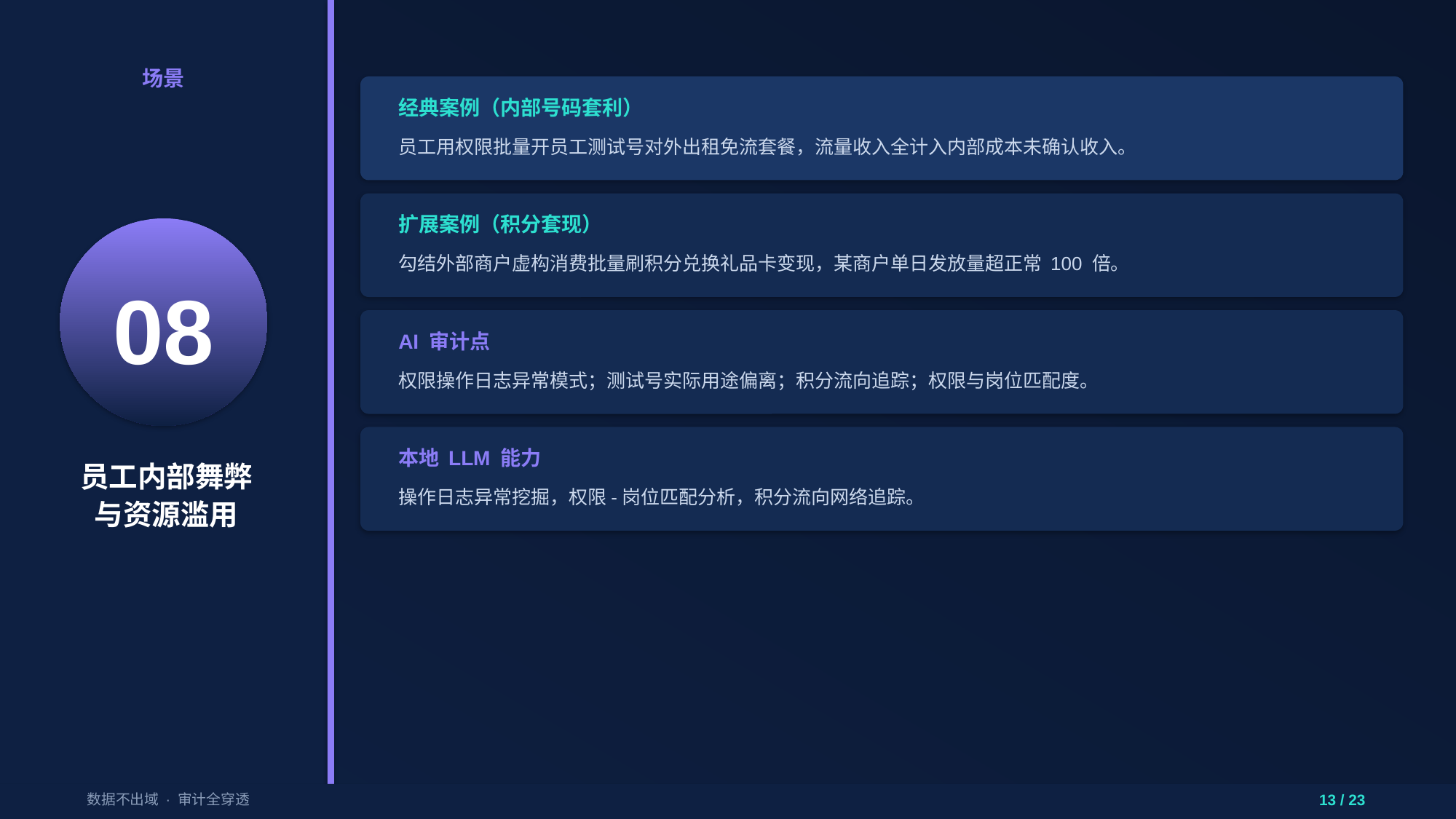

场景

经典案例（内部号码套利）
员工用权限批量开员工测试号对外出租免流套餐，流量收入全计入内部成本未确认收入。

扩展案例（积分套现）

08
勾结外部商户虚构消费批量刷积分兑换礼品卡变现，某商户单日发放量超正常 100 倍。

AI 审计点
权限操作日志异常模式；测试号实际用途偏离；积分流向追踪；权限与岗位匹配度。

本地 LLM 能力
员工内部舞弊
与资源滥用
操作日志异常挖掘，权限-岗位匹配分析，积分流向网络追踪。
数据不出域 · 审计全穿透
13 / 23